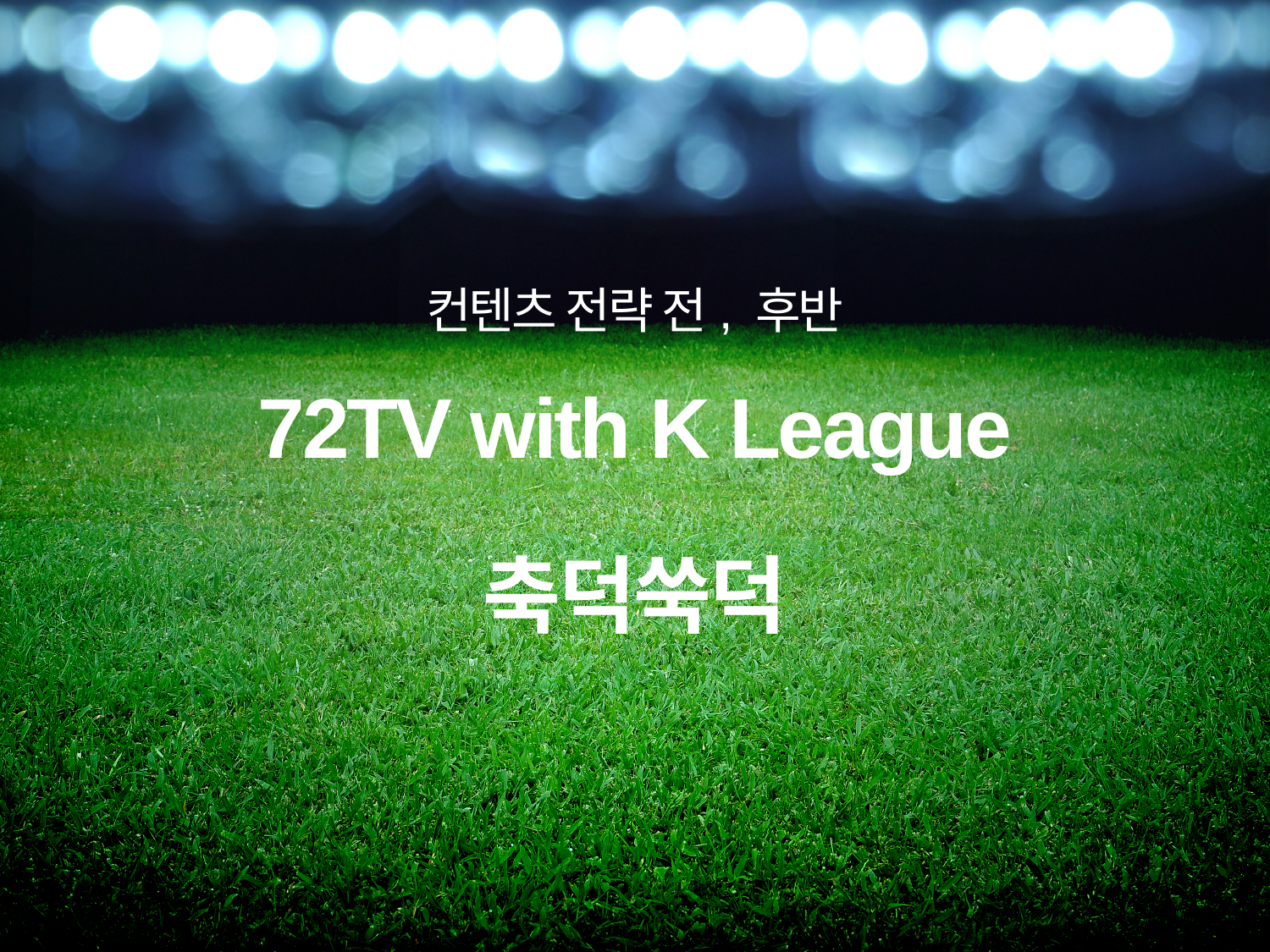

컨텐츠 전략 전, 후반
72TV with K League
축덕쑥덕